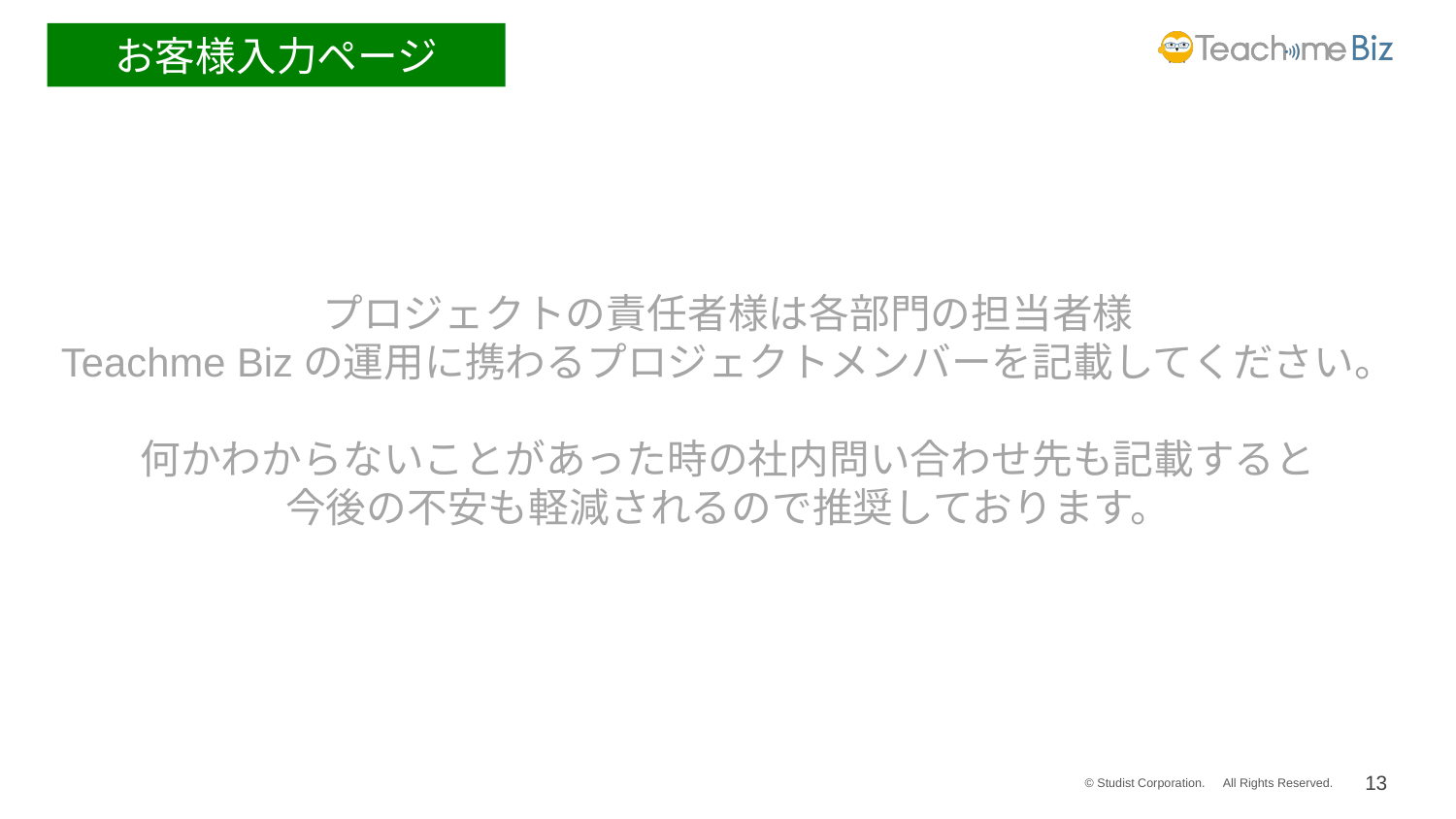

#
お客様入力ページ
プロジェクトの責任者様は各部門の担当者様
Teachme Bizの運用に携わるプロジェクトメンバーを記載してください。

何かわからないことがあった時の社内問い合わせ先も記載すると
今後の不安も軽減されるので推奨しております。
13